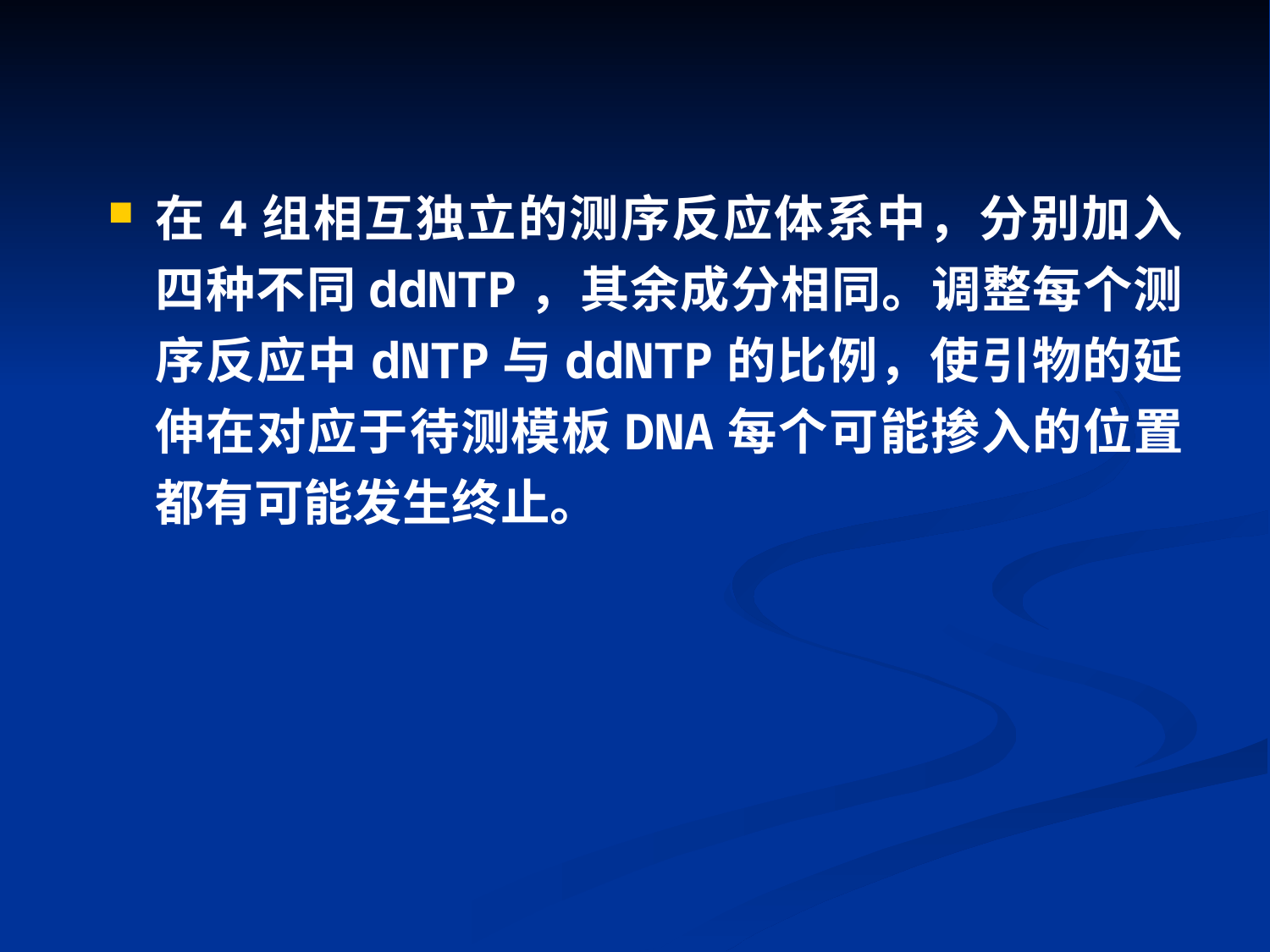

在4组相互独立的测序反应体系中，分别加入四种不同ddNTP，其余成分相同。调整每个测序反应中dNTP与ddNTP的比例，使引物的延伸在对应于待测模板DNA每个可能掺入的位置都有可能发生终止。